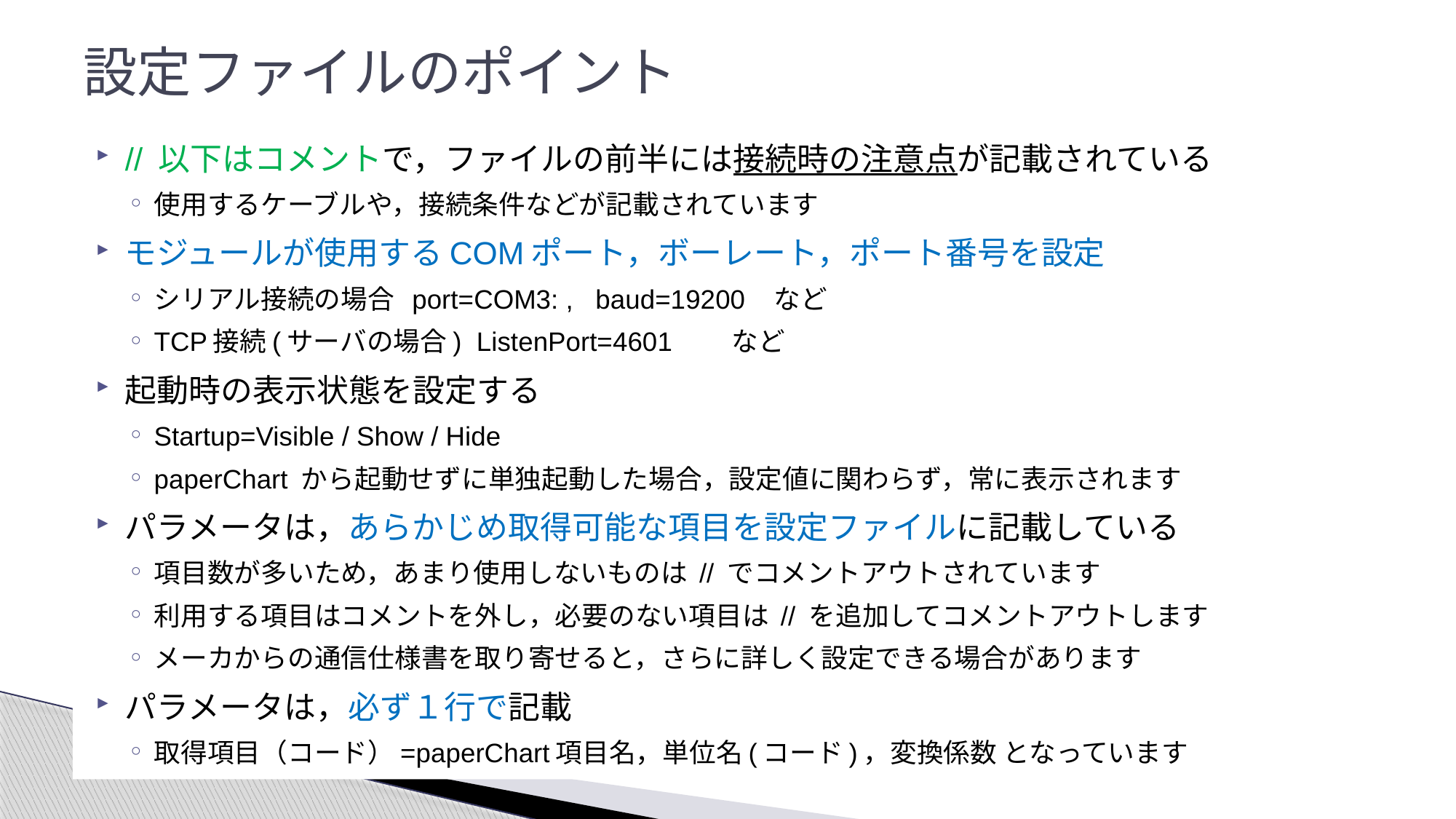

# 設定ファイルのポイント
// 以下はコメントで，ファイルの前半には接続時の注意点が記載されている
使用するケーブルや，接続条件などが記載されています
モジュールが使用するCOMポート，ボーレート，ポート番号を設定
シリアル接続の場合  port=COM3: ,   baud=19200   など
TCP接続(サーバの場合)  ListenPort=4601　　など
起動時の表示状態を設定する
Startup=Visible / Show / Hide
paperChart から起動せずに単独起動した場合，設定値に関わらず，常に表示されます
パラメータは，あらかじめ取得可能な項目を設定ファイルに記載している
項目数が多いため，あまり使用しないものは // でコメントアウトされています
利用する項目はコメントを外し，必要のない項目は // を追加してコメントアウトします
メーカからの通信仕様書を取り寄せると，さらに詳しく設定できる場合があります
パラメータは，必ず１行で記載
取得項目（コード）=paperChart項目名，単位名(コード)，変換係数 となっています